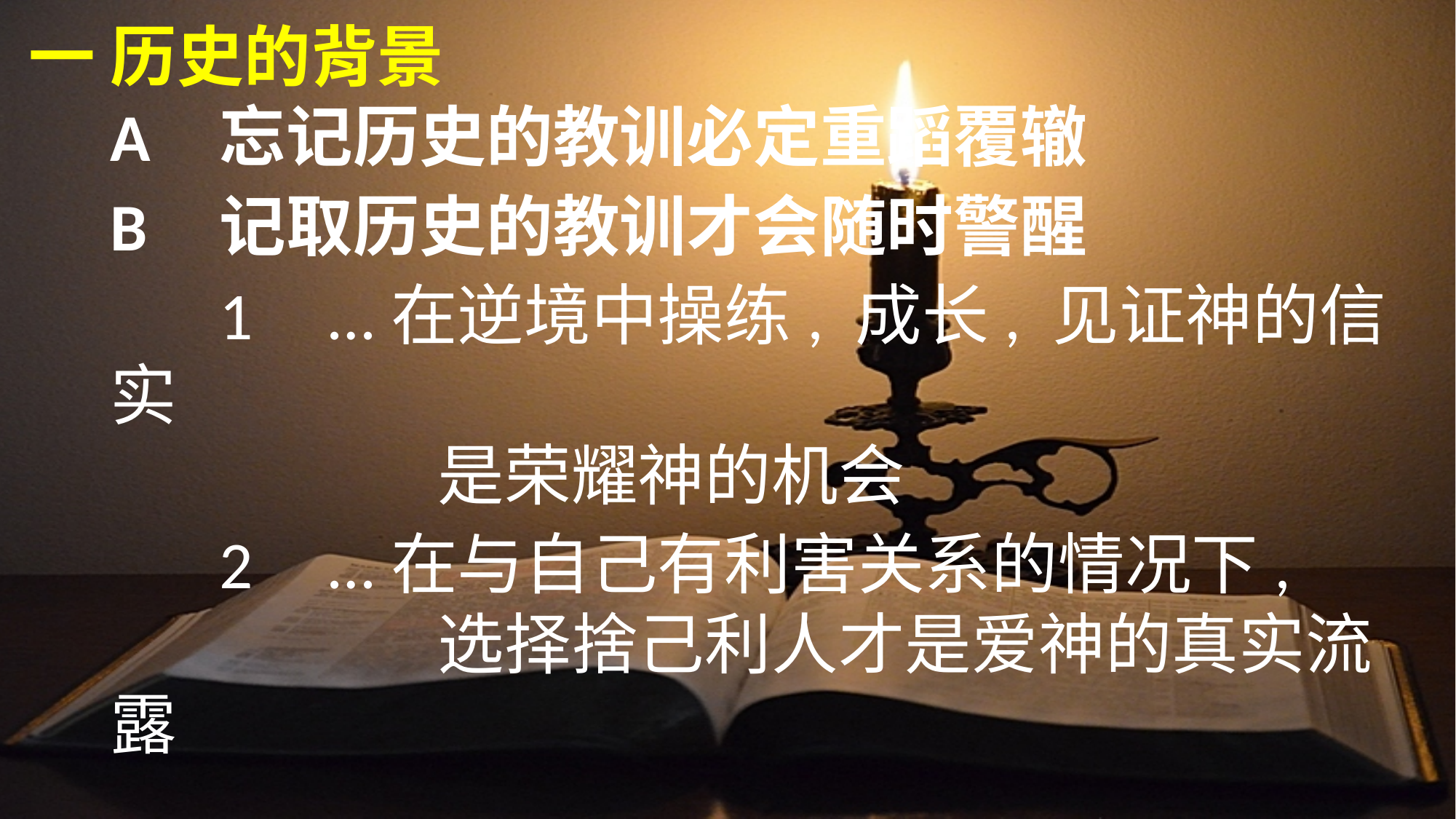

一	历史的背景
	A	忘记历史的教训必定重蹈覆辙
	B	记取历史的教训才会随时警醒
		1	…在逆境中操练, 成长, 见证神的信实
				是荣耀神的机会
		2	…在与自己有利害关系的情况下,
				选择捨己利人才是爱神的真实流露